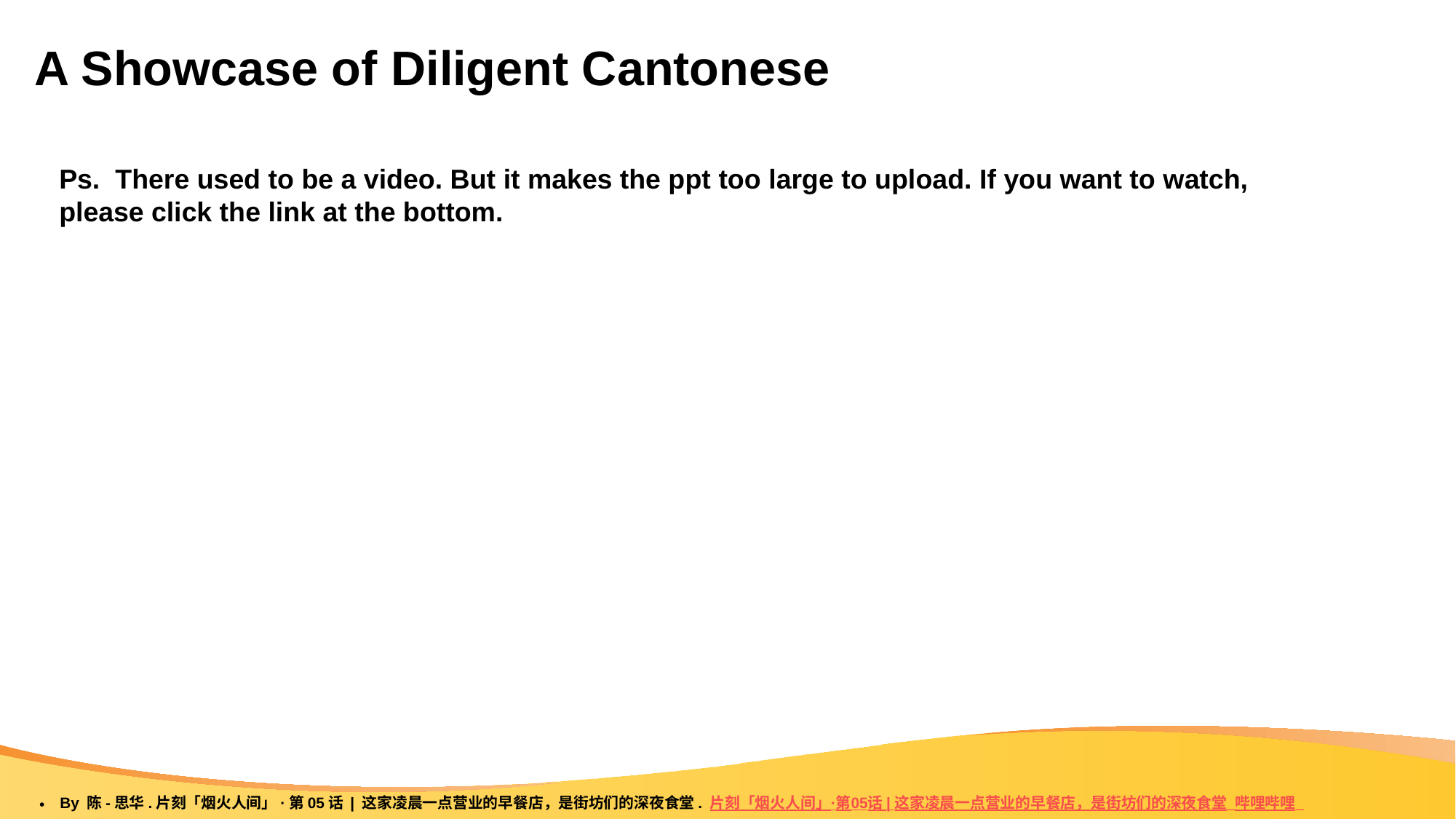

A Showcase of Diligent Cantonese
Ps.  There used to be a video. But it makes the ppt too large to upload. If you want to watch, please click the link at the bottom.
By 陈-思华.片刻「烟火人间」·第05话 | 这家凌晨一点营业的早餐店，是街坊们的深夜食堂. 片刻「烟火人间」·第05话 | 这家凌晨一点营业的早餐店，是街坊们的深夜食堂_哔哩哔哩_bilibili